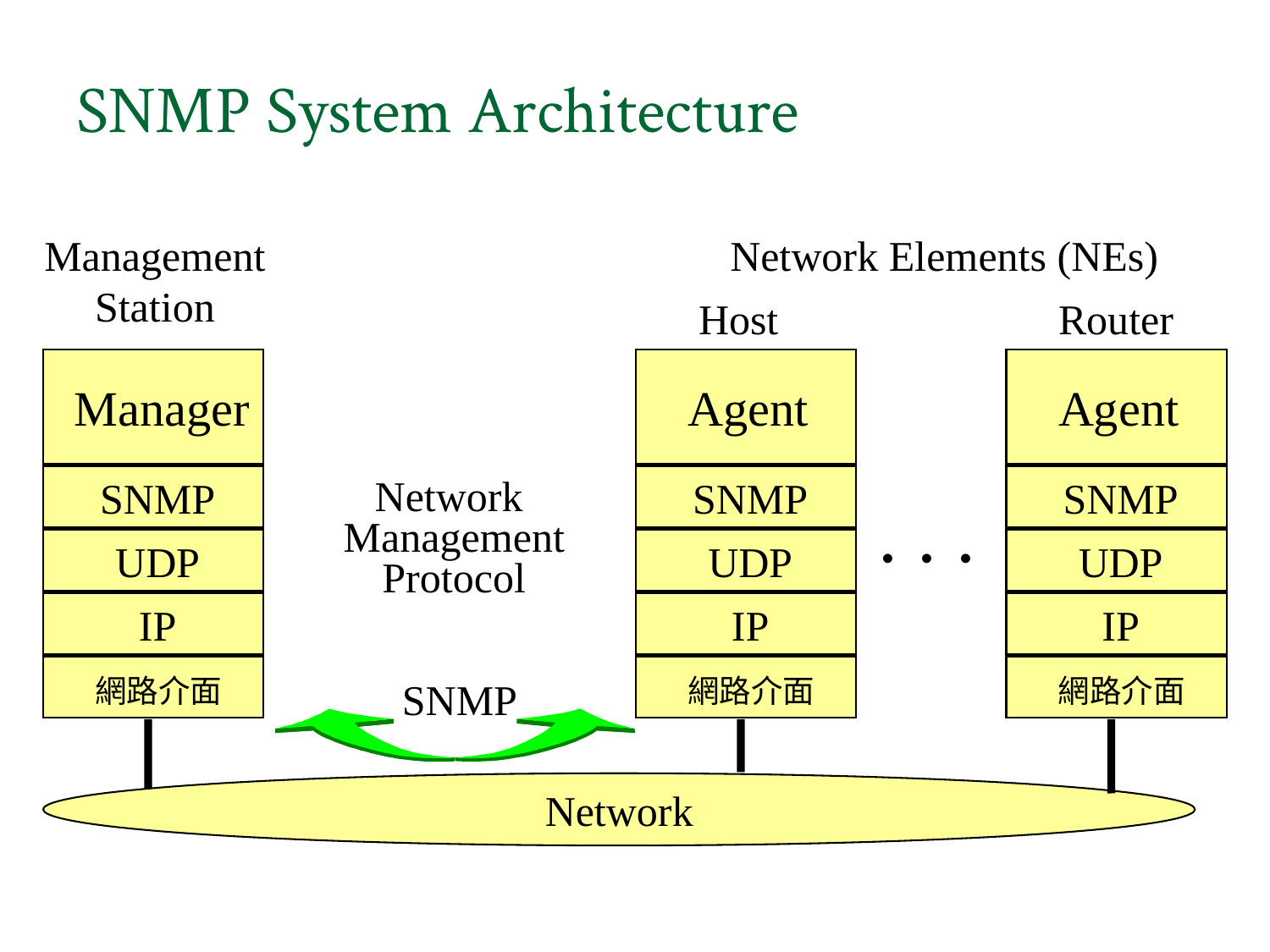

# SNMP System Architecture
Network Elements (NEs)
Management
Station
Host
Router

Manager
Agent
Agent
SNMP
SNMP
SNMP

Network
Management
Protocol
. . .
UDP
UDP
UDP

IP
IP
IP

   網路介面
   網路介面
   網路介面
SNMP

Network